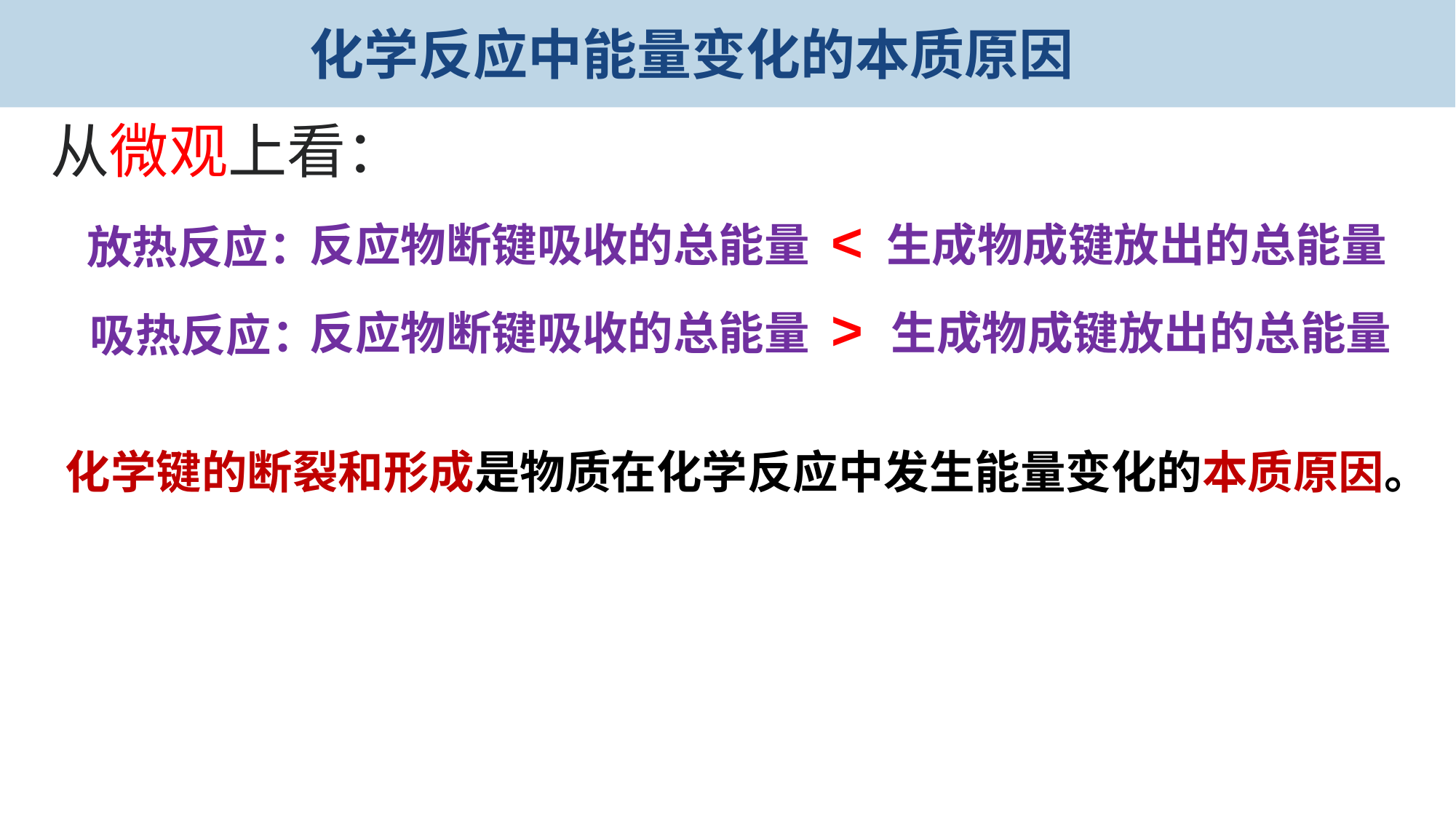

化学反应中能量变化的本质原因
从微观上看：
反应物断键吸收的总能量 < 生成物成键放出的总能量
放热反应：
反应物断键吸收的总能量 > 生成物成键放出的总能量
吸热反应：
化学键的断裂和形成是物质在化学反应中发生能量变化的本质原因。